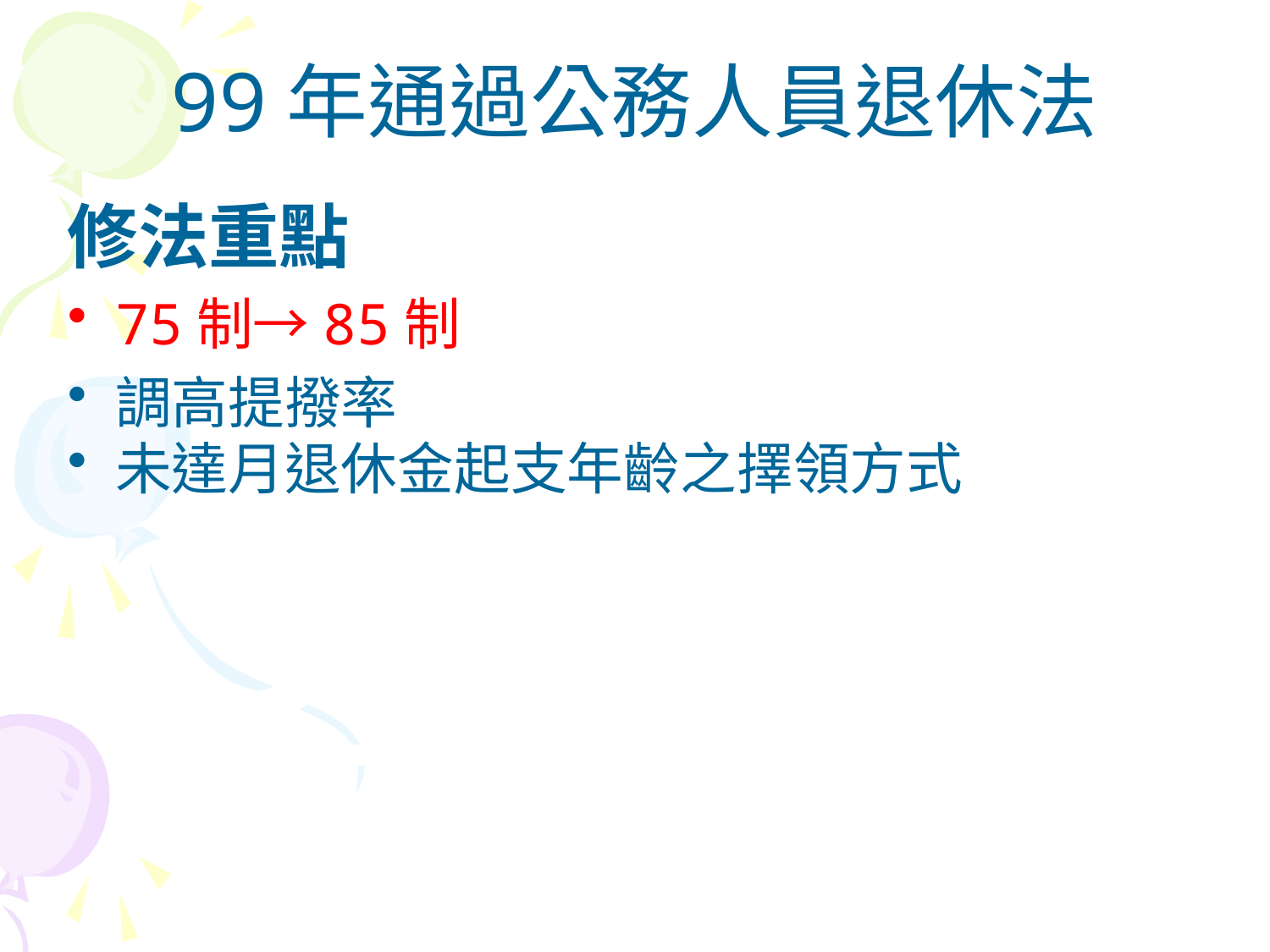

99年通過公務人員退休法
修法重點
75制→85制
調高提撥率
未達月退休金起支年齡之擇領方式